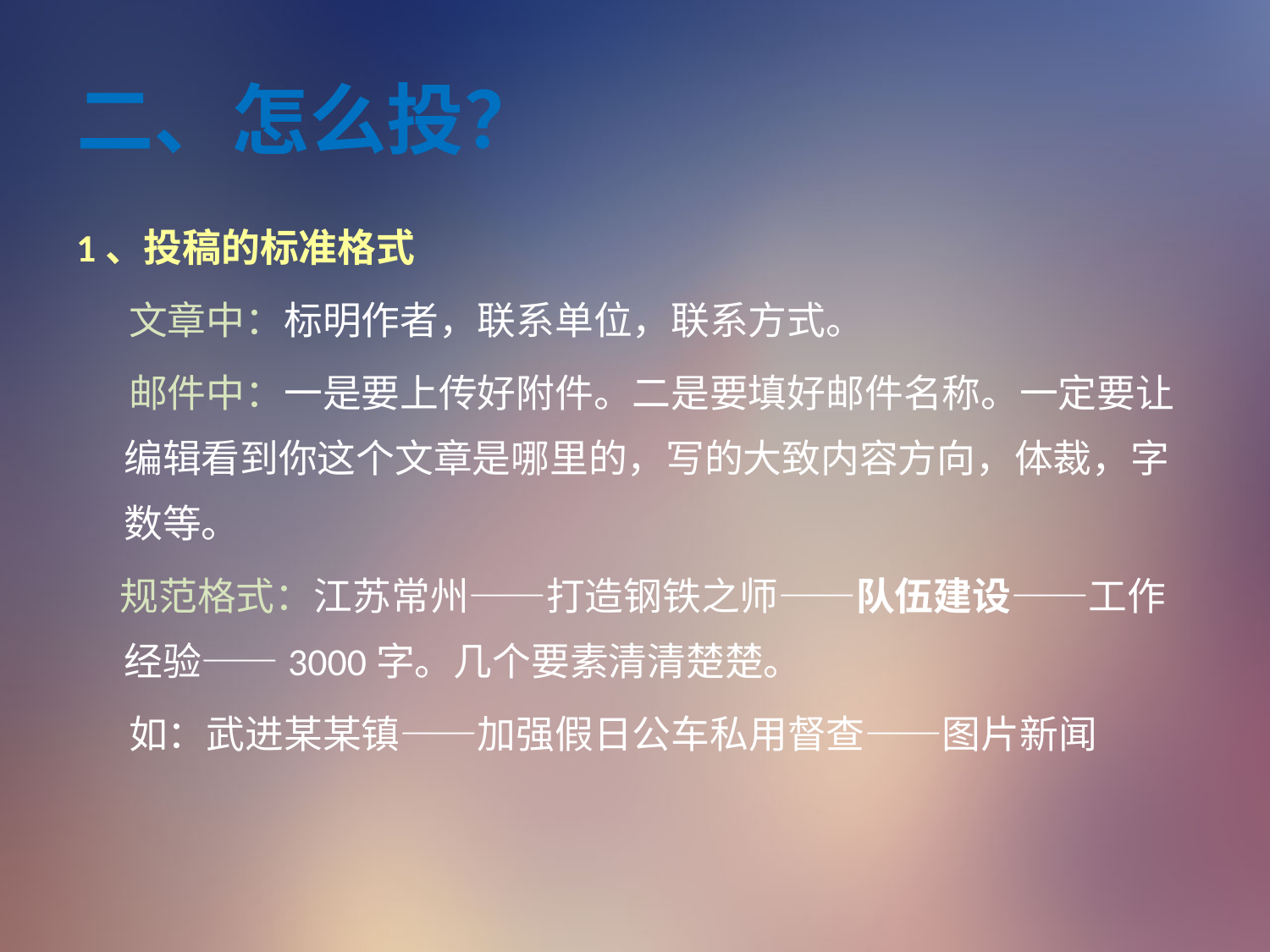

# 二、怎么投？
1、投稿的标准格式
     文章中：标明作者，联系单位，联系方式。
     邮件中：一是要上传好附件。二是要填好邮件名称。一定要让编辑看到你这个文章是哪里的，写的大致内容方向，体裁，字数等。
    规范格式：江苏常州——打造钢铁之师——队伍建设——工作经验——3000字。几个要素清清楚楚。
     如：武进某某镇——加强假日公车私用督查——图片新闻